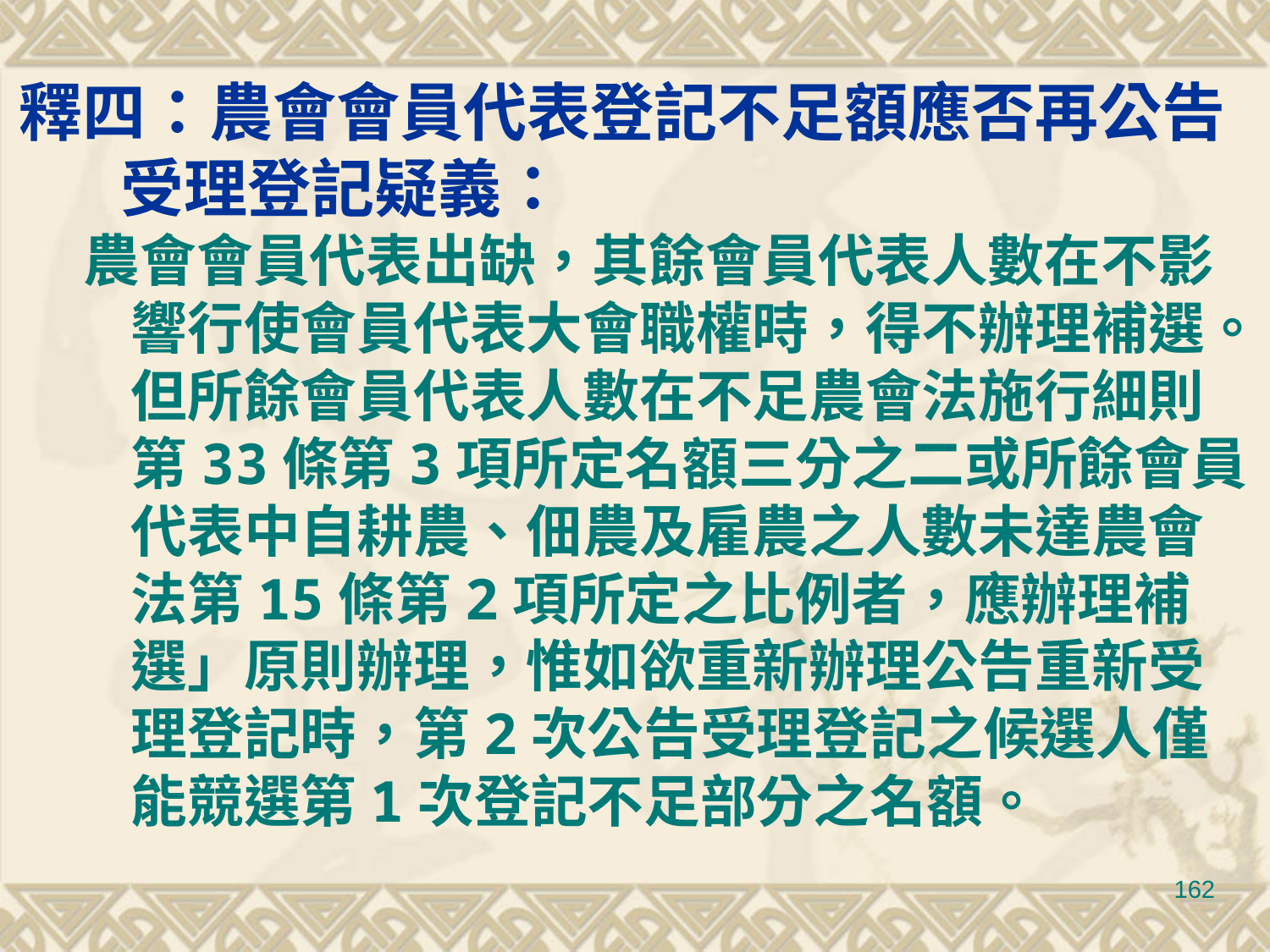

釋四：農會會員代表登記不足額應否再公告
      受理登記疑義：
    農會會員代表出缺，其餘會員代表人數在不影響行使會員代表大會職權時，得不辦理補選。但所餘會員代表人數在不足農會法施行細則第33條第3項所定名額三分之二或所餘會員代表中自耕農、佃農及雇農之人數未達農會法第15條第2項所定之比例者，應辦理補選」原則辦理，惟如欲重新辦理公告重新受理登記時，第2次公告受理登記之候選人僅能競選第1次登記不足部分之名額。
162